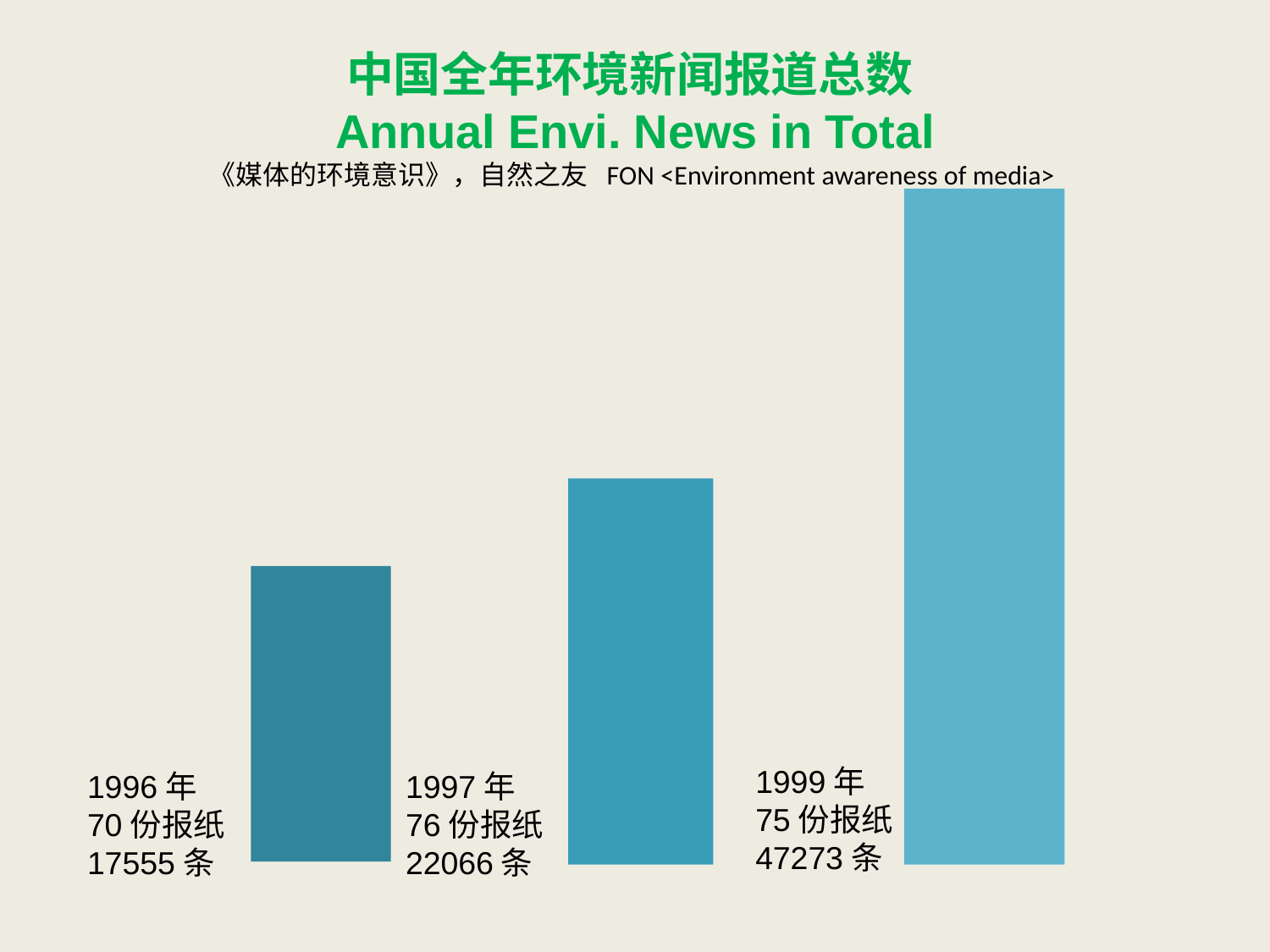

# 中国全年环境新闻报道总数 Annual Envi. News in Total 《媒体的环境意识》，自然之友  FON <Environment awareness of media>

1999年
75份报纸
47273条
1996年
70份报纸
17555条
1997年
76份报纸
22066条

17555
22066
47273